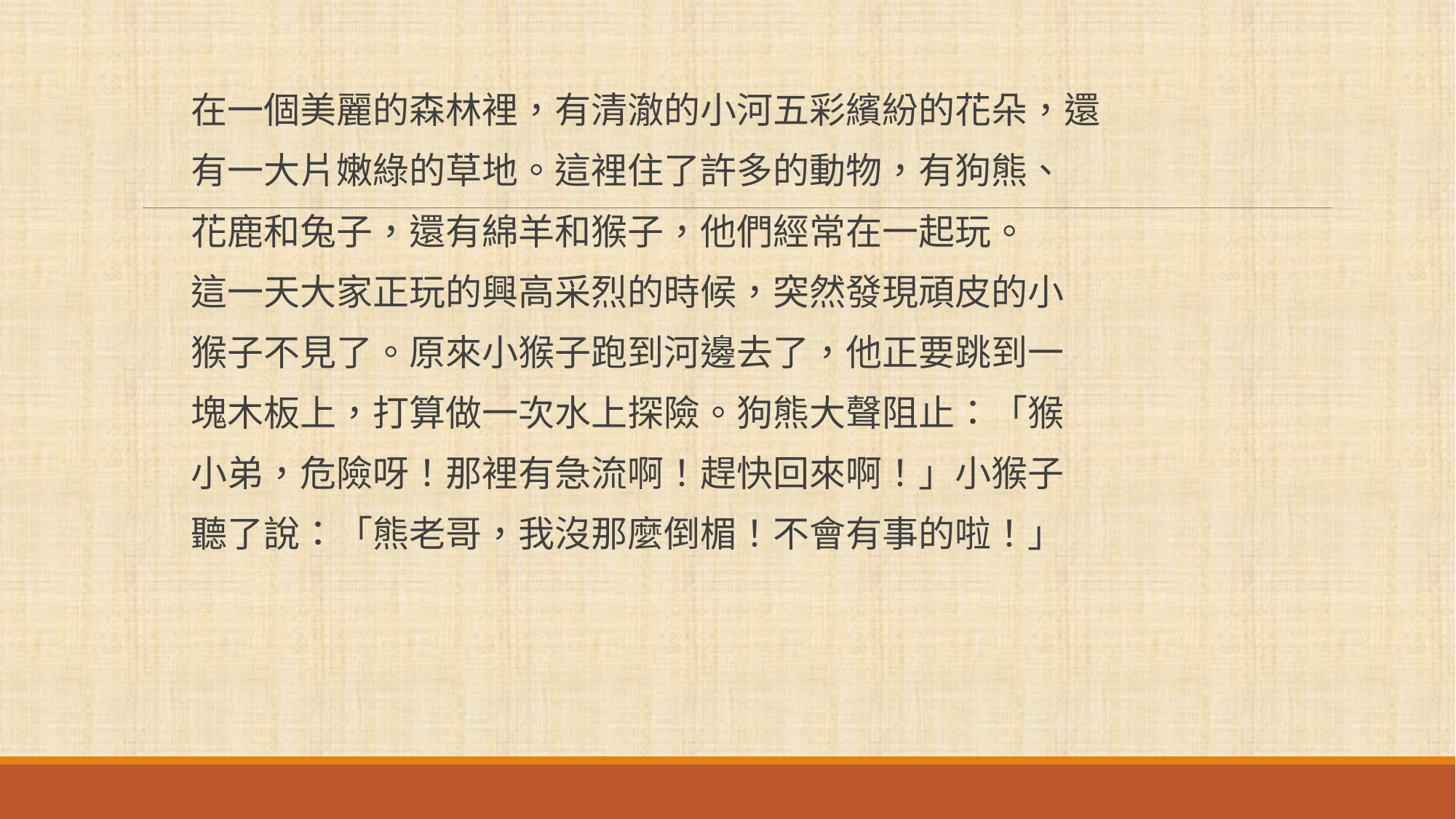

在一個美麗的森林裡，有清澈的小河五彩繽紛的花朵，還
有一大片嫩綠的草地。這裡住了許多的動物，有狗熊、
花鹿和兔子，還有綿羊和猴子，他們經常在一起玩。
這一天大家正玩的興高采烈的時候，突然發現頑皮的小
猴子不見了。原來小猴子跑到河邊去了，他正要跳到一
塊木板上，打算做一次水上探險。狗熊大聲阻止：「猴
小弟，危險呀！那裡有急流啊！趕快回來啊！」小猴子
聽了說：「熊老哥，我沒那麼倒楣！不會有事的啦！」